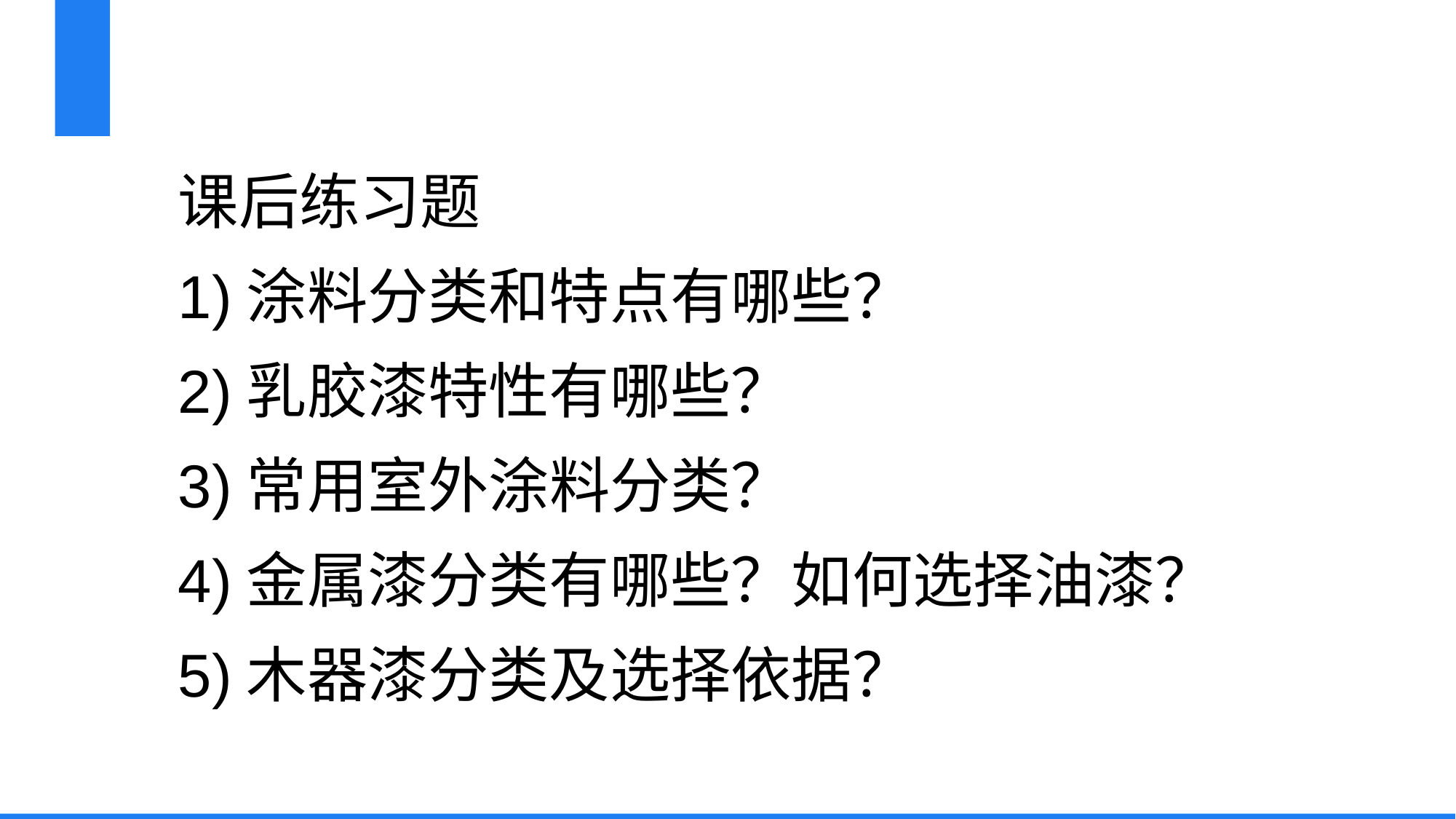

课后练习题
1)涂料分类和特点有哪些？
2)乳胶漆特性有哪些？
3)常用室外涂料分类？
4)金属漆分类有哪些？如何选择油漆？
5)木器漆分类及选择依据？